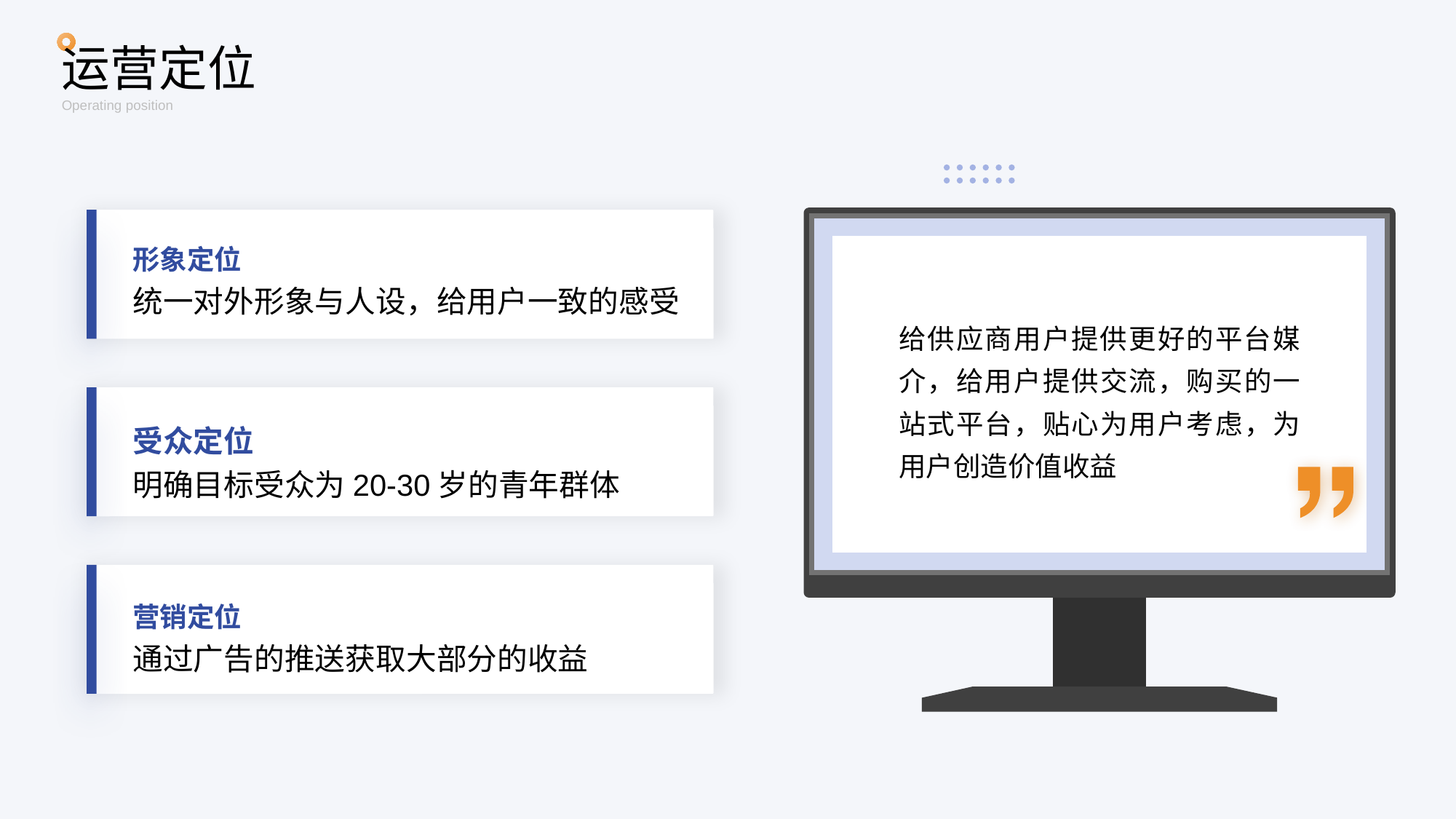

运营定位
Operating position

形象定位
统一对外形象与人设，给用户一致的感受
给供应商用户提供更好的平台媒介，给用户提供交流，购买的一站式平台，贴心为用户考虑，为用户创造价值收益

受众定位
明确目标受众为20-30岁的青年群体

营销定位
通过广告的推送获取大部分的收益